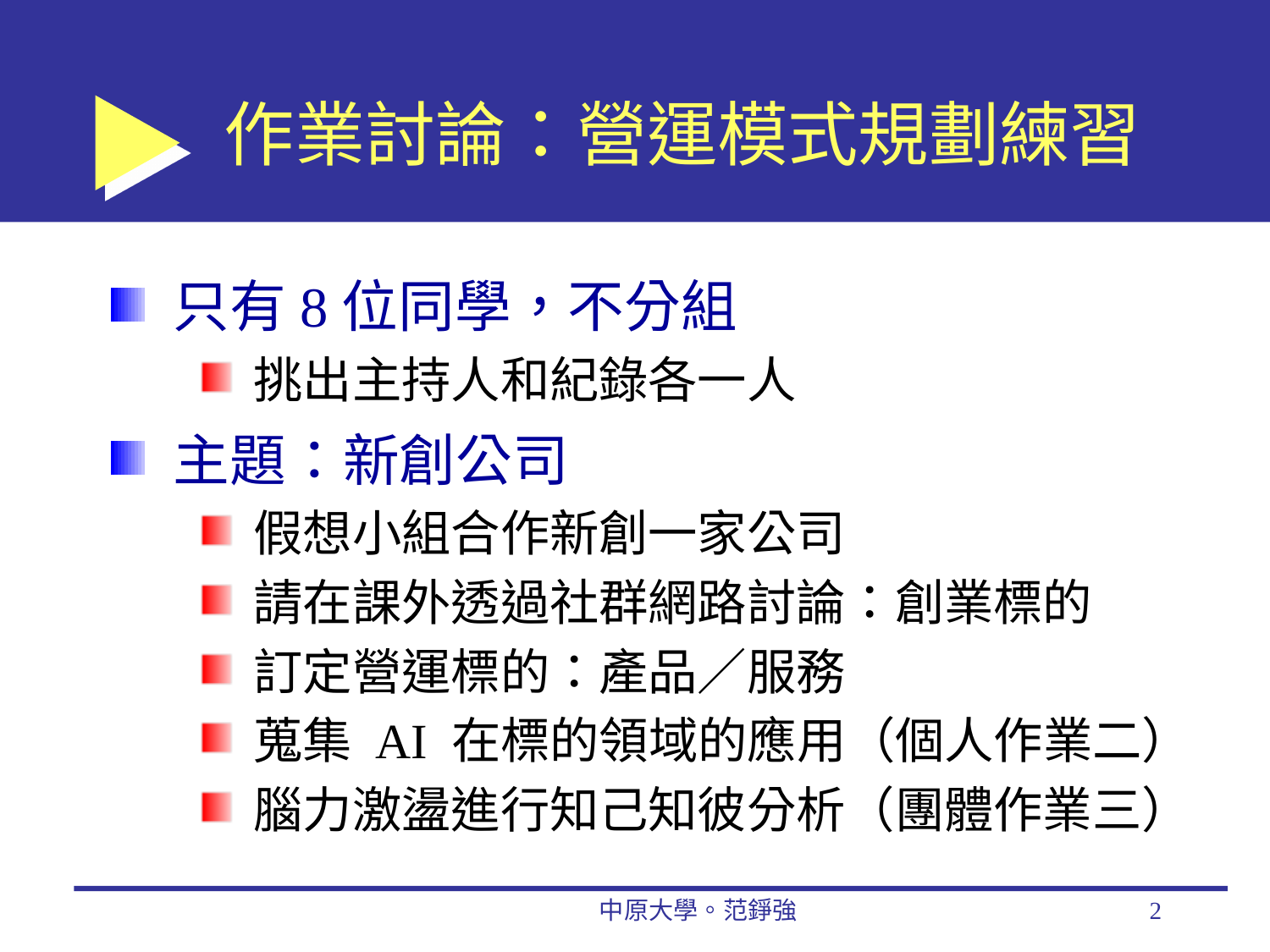

# 作業討論：營運模式規劃練習
只有8位同學，不分組
挑出主持人和紀錄各一人
主題：新創公司
假想小組合作新創一家公司
請在課外透過社群網路討論：創業標的
訂定營運標的：產品／服務
蒐集 AI 在標的領域的應用（個人作業二）
腦力激盪進行知己知彼分析（團體作業三）

中原大學。范錚強
2